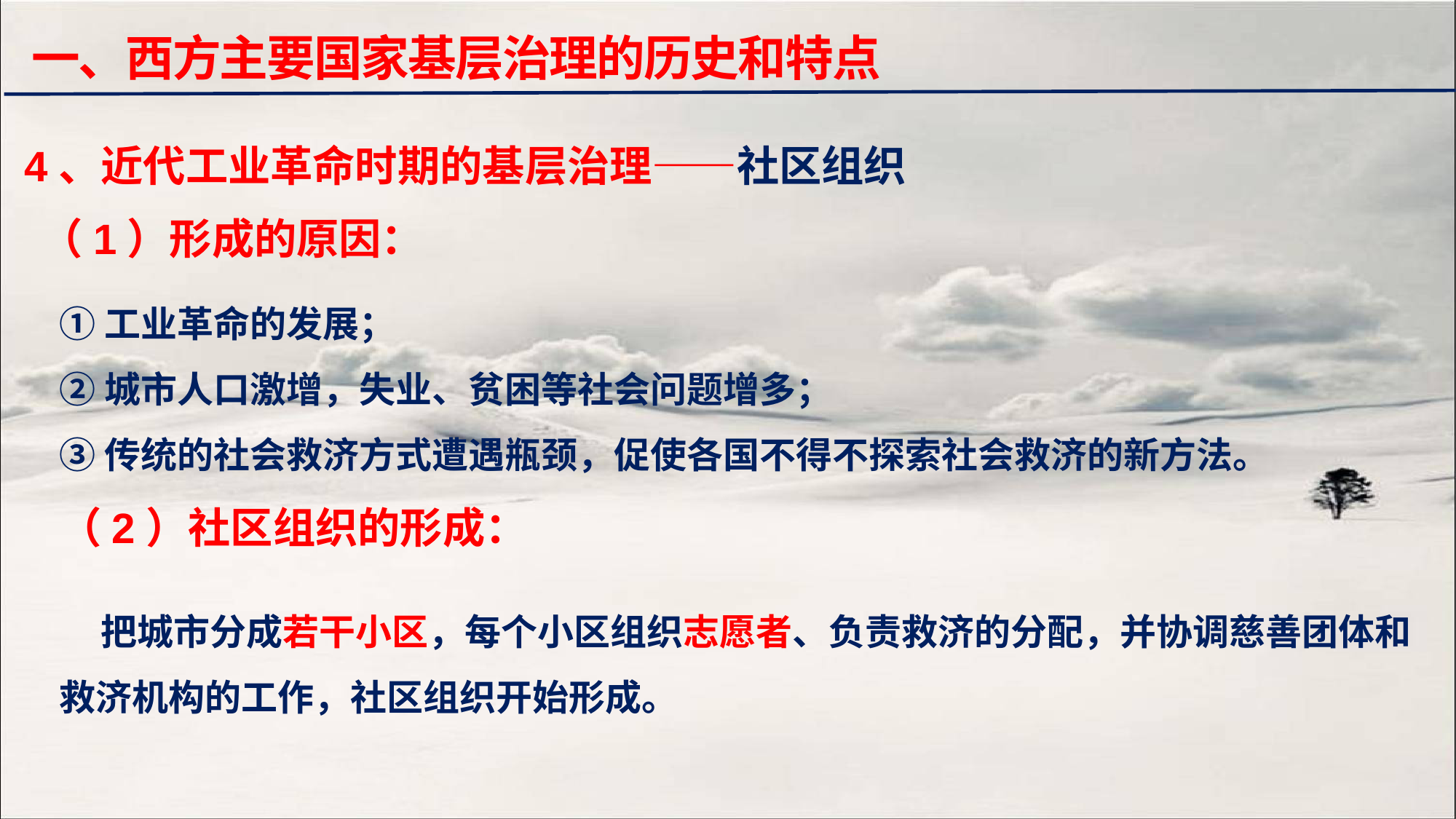

一、西方主要国家基层治理的历史和特点
4、近代工业革命时期的基层治理——社区组织
（1）形成的原因：
①工业革命的发展；
②城市人口激增，失业、贫困等社会问题增多；
③传统的社会救济方式遭遇瓶颈，促使各国不得不探索社会救济的新方法。
（2）社区组织的形成：
    把城市分成若干小区，每个小区组织志愿者、负责救济的分配，并协调慈善团体和救济机构的工作，社区组织开始形成。